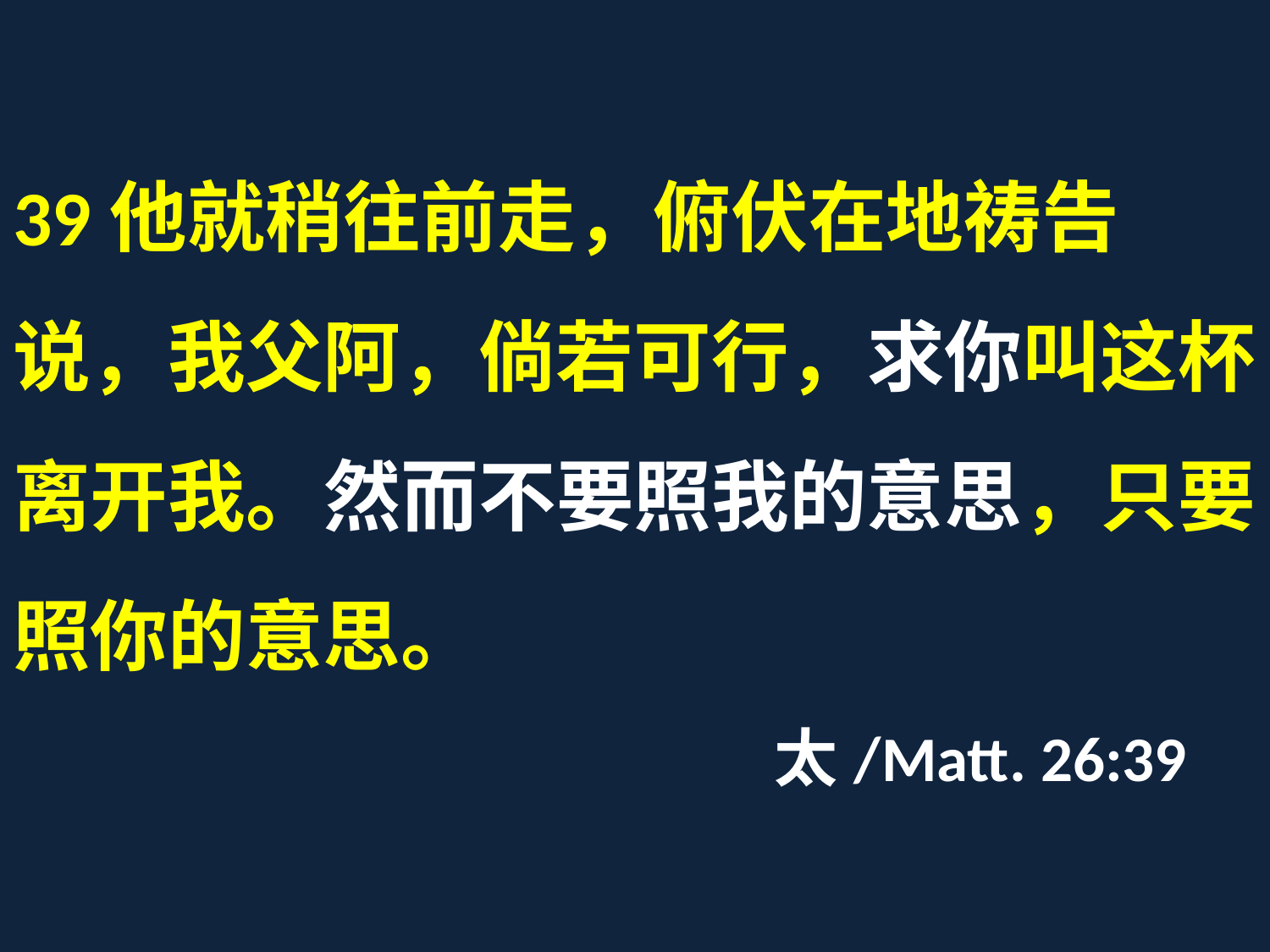

39他就稍往前走，俯伏在地祷告说，我父阿，倘若可行，求你叫这杯离开我。然而不要照我的意思，只要照你的意思。
                                                     太/Matt. 26:39